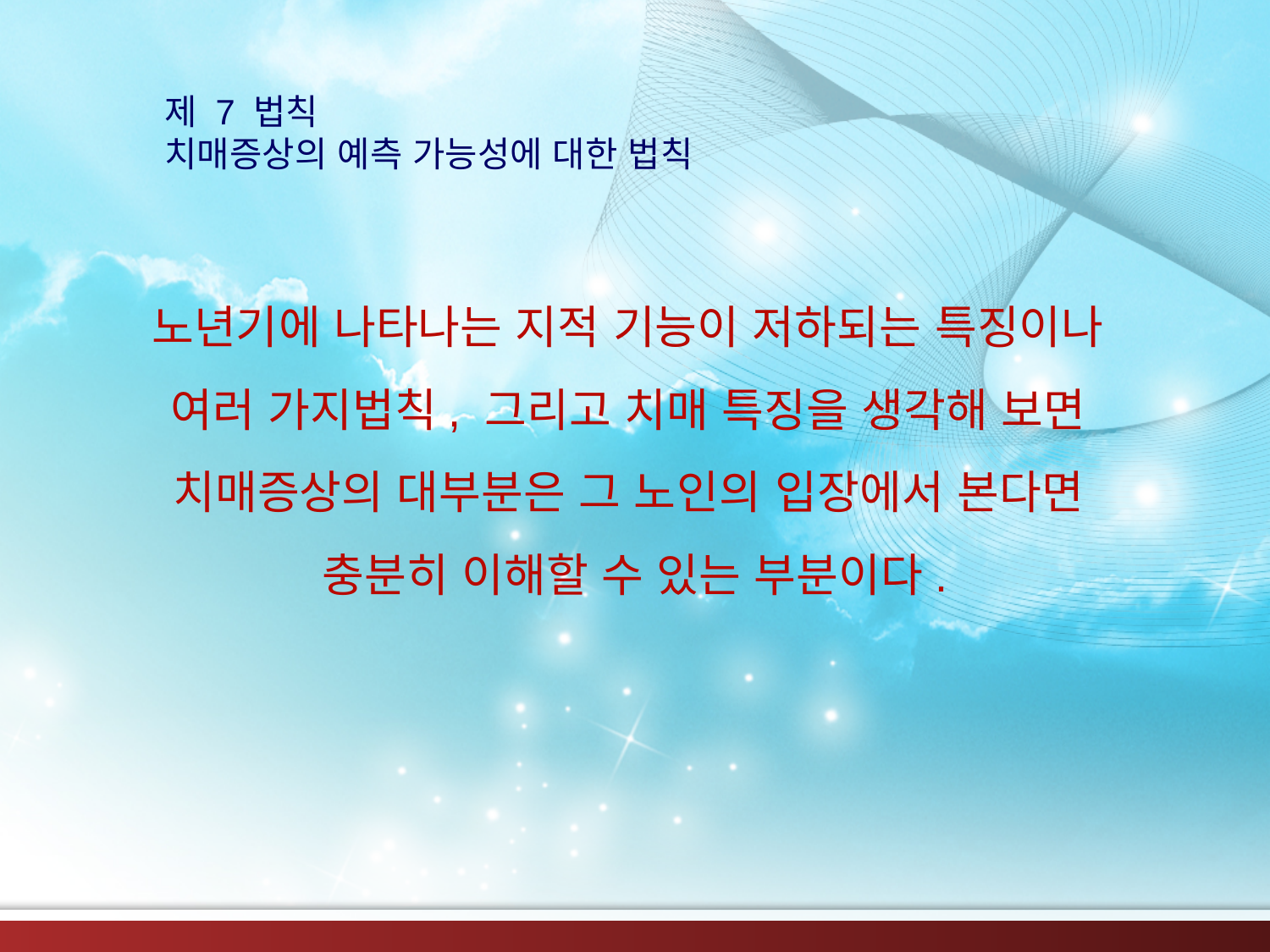

제 7 법칙
치매증상의 예측 가능성에 대한 법칙
# 노년기에 나타나는 지적 기능이 저하되는 특징이나 여러 가지법칙, 그리고 치매 특징을 생각해 보면 치매증상의 대부분은 그 노인의 입장에서 본다면 충분히 이해할 수 있는 부분이다.